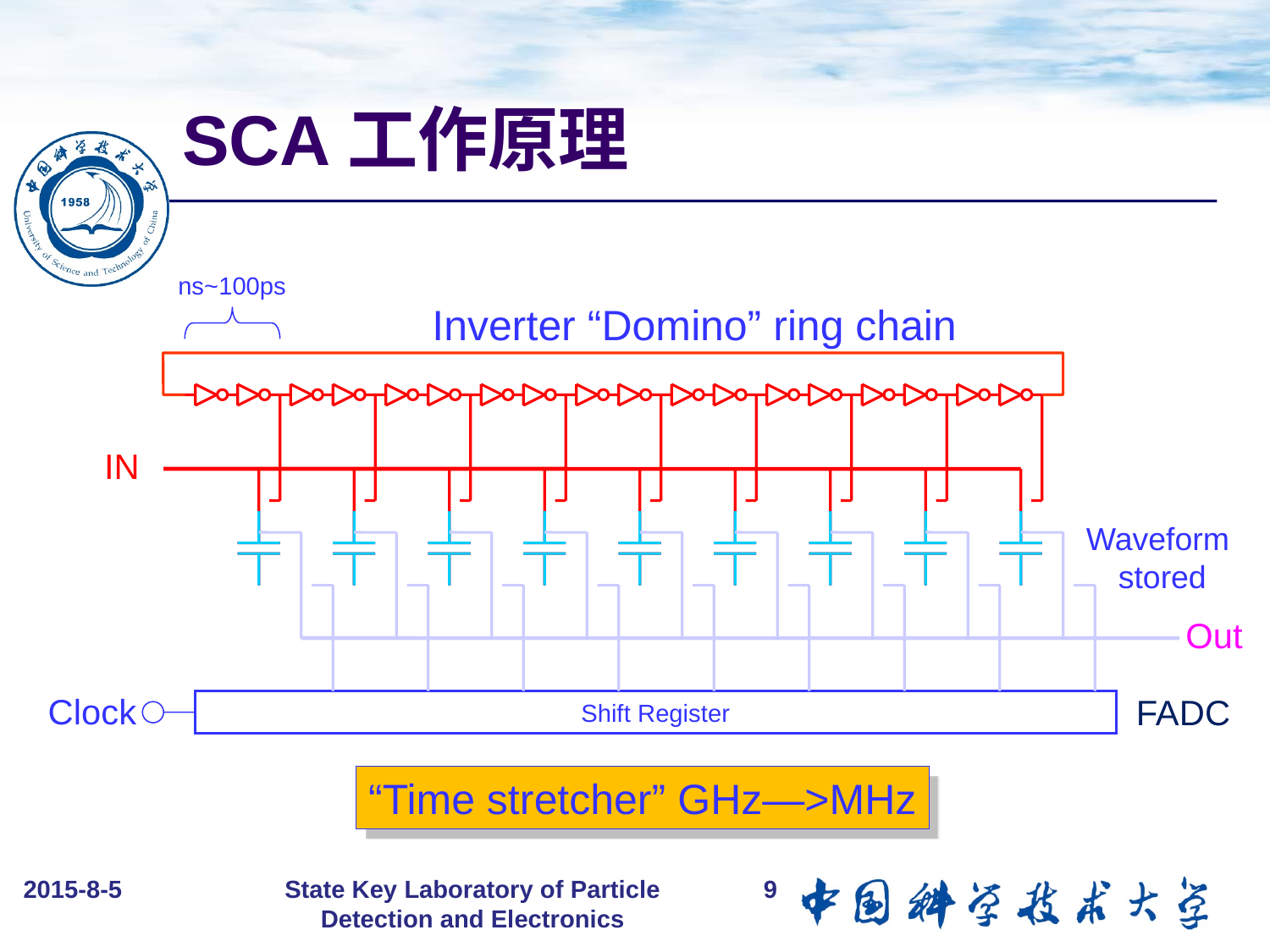

# SCA工作原理
ns~100ps

Inverter “Domino” ring chain

IN

Waveform
stored

Out

Clock
FADC
Shift Register

“Time stretcher” GHz—>MHz
2015-8-5
State Key Laboratory of Particle Detection and Electronics
9